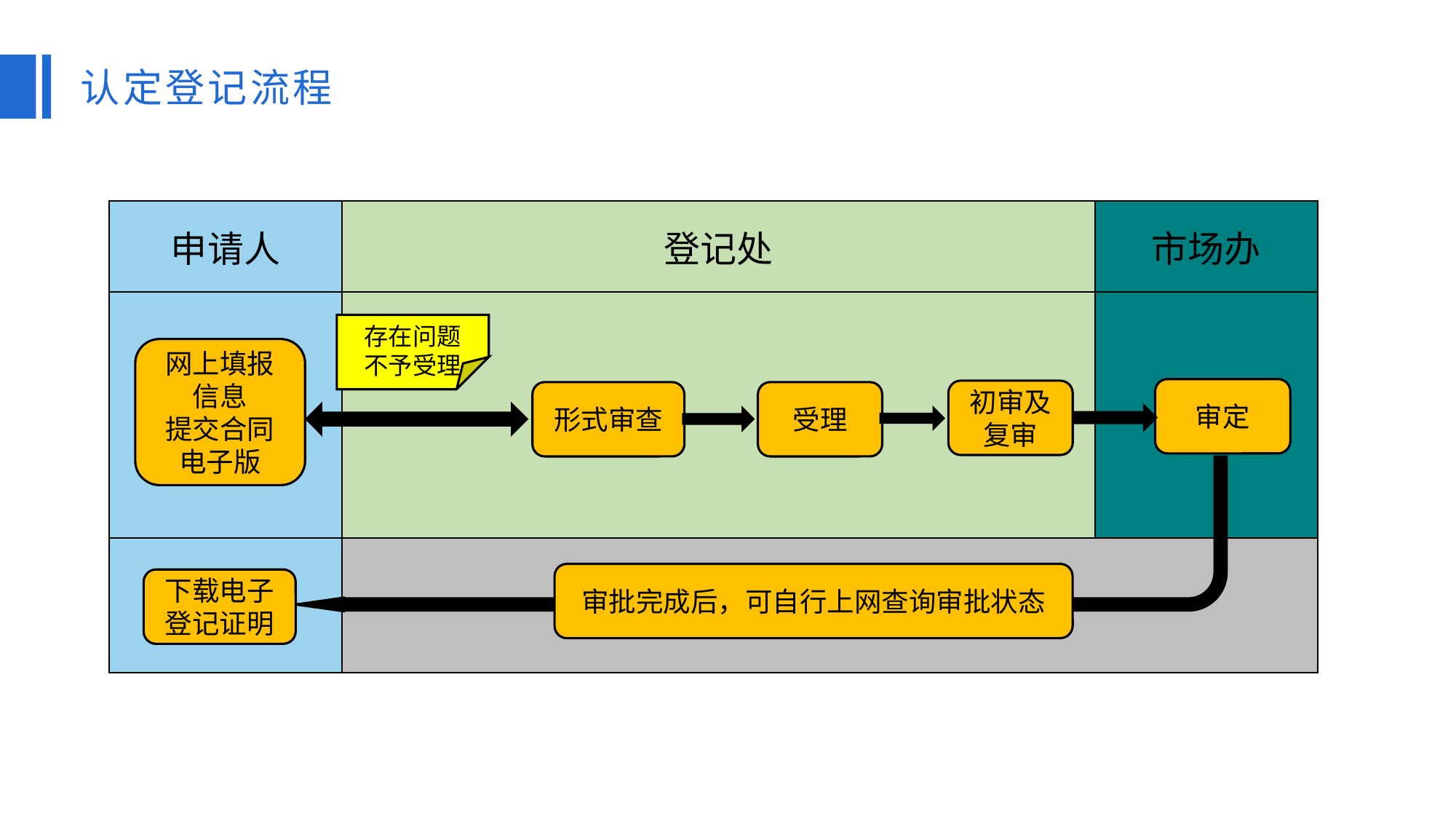

认定登记流程
| 申请人 | 登记处 | 市场办 |
| --- | --- | --- |
|  |  |  |
|  |  |  |

存在问题
不予受理
网上填报信息
提交合同电子版
审定
初审及复审
形式审查
受理

审批完成后，可自行上网查询审批状态
下载电子登记证明